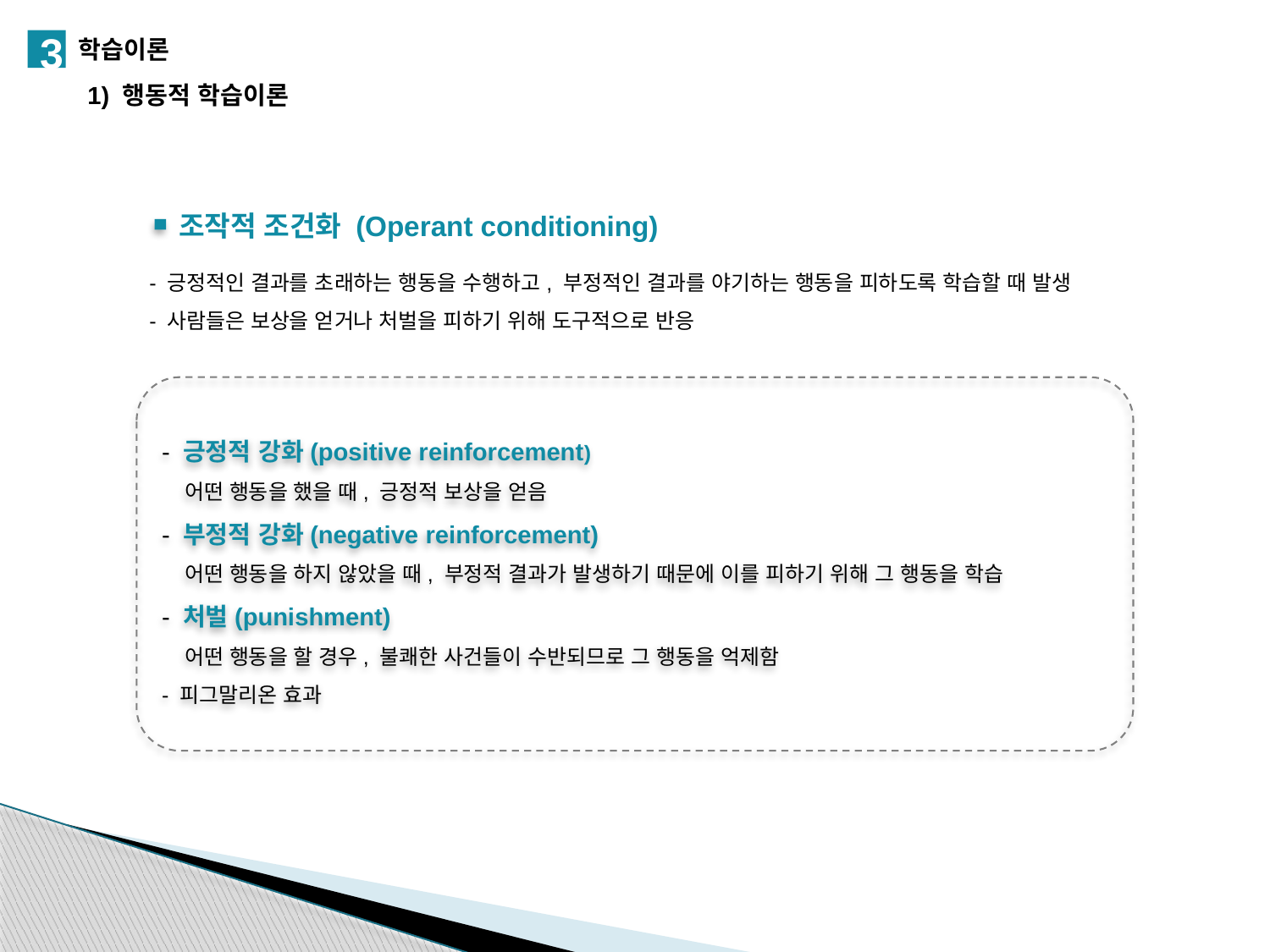

3
학습이론

1) 행동적 학습이론
조작적 조건화 (Operant conditioning)

- 긍정적인 결과를 초래하는 행동을 수행하고, 부정적인 결과를 야기하는 행동을 피하도록 학습할 때 발생
- 사람들은 보상을 얻거나 처벌을 피하기 위해 도구적으로 반응
- 긍정적 강화(positive reinforcement)
   어떤 행동을 했을 때, 긍정적 보상을 얻음
- 부정적 강화(negative reinforcement)
   어떤 행동을 하지 않았을 때, 부정적 결과가 발생하기 때문에 이를 피하기 위해 그 행동을 학습
- 처벌(punishment)
   어떤 행동을 할 경우, 불쾌한 사건들이 수반되므로 그 행동을 억제함
- 피그말리온 효과